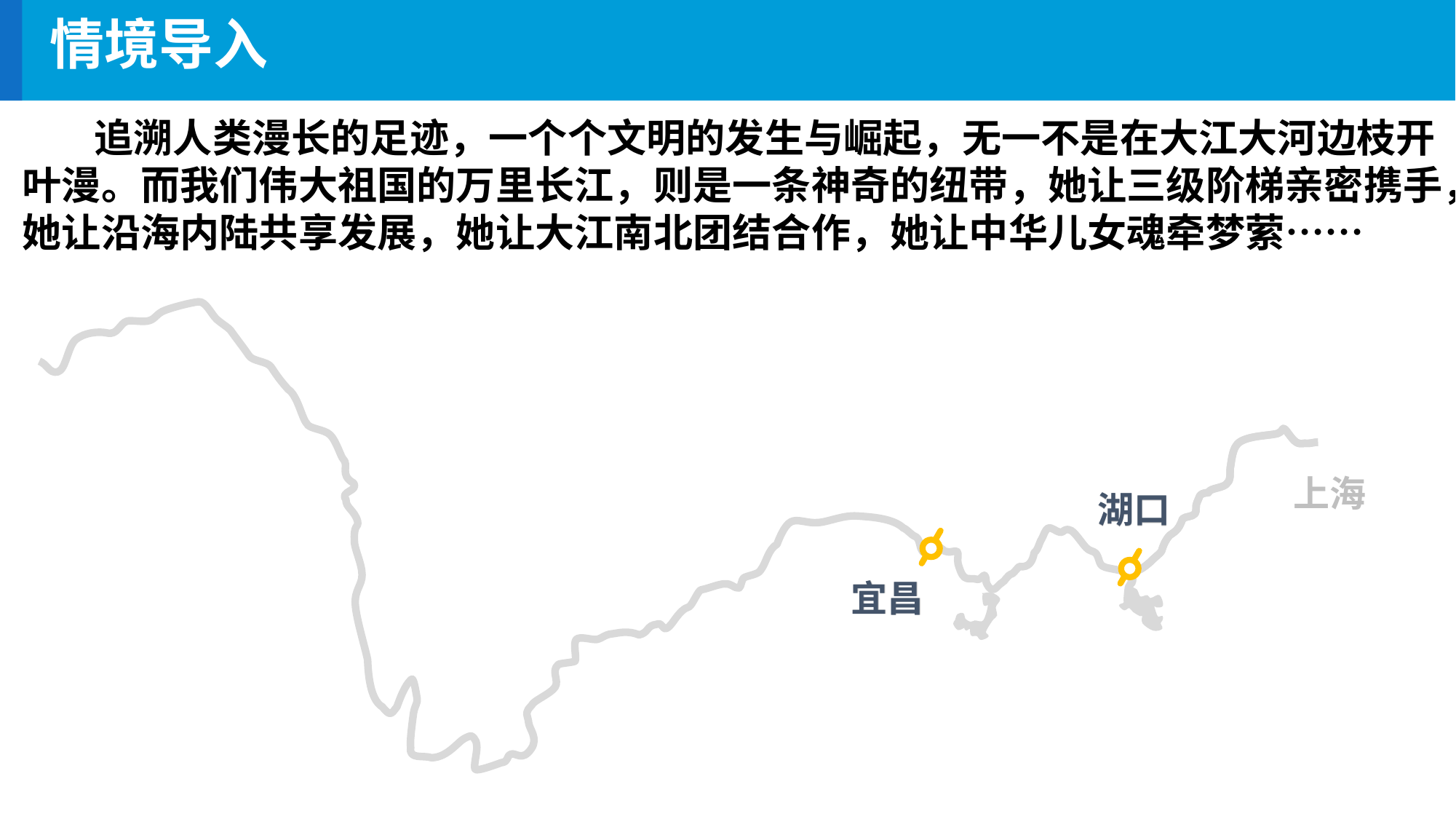

情境导入
       追溯人类漫长的足迹，一个个文明的发生与崛起，无一不是在大江大河边枝开叶漫。而我们伟大祖国的万里长江，则是一条神奇的纽带，她让三级阶梯亲密携手，她让沿海内陆共享发展，她让大江南北团结合作，她让中华儿女魂牵梦萦……

上海
湖口
湖口

宜昌
宜昌